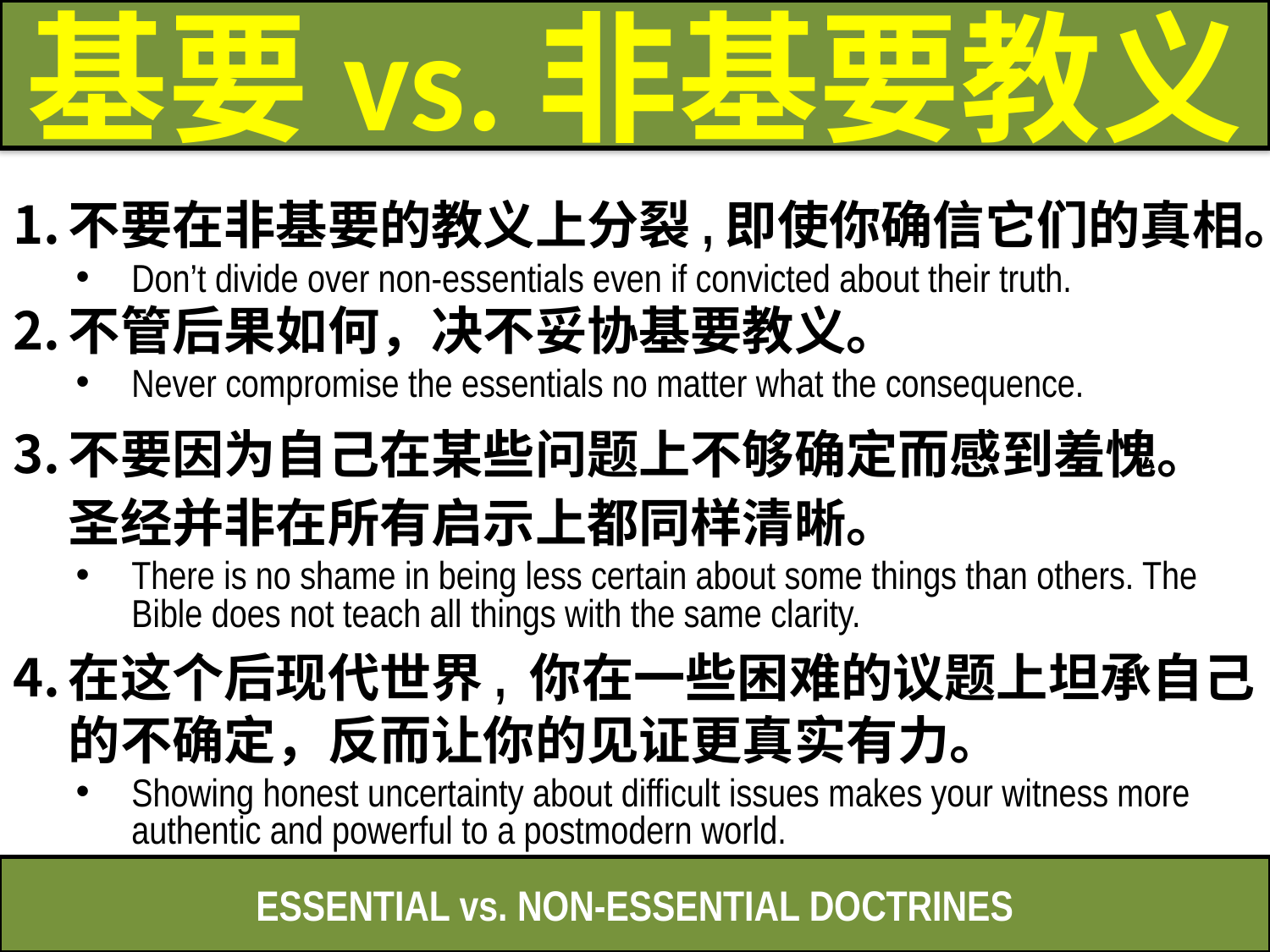

# 基要vs.非基要教义
不要在非基要的教义上分裂,即使你确信它们的真相。
Don’t divide over non-essentials even if convicted about their truth.
不管后果如何，决不妥协基要教义。
Never compromise the essentials no matter what the consequence.
不要因为自己在某些问题上不够确定而感到羞愧。圣经并非在所有启示上都同样清晰。
There is no shame in being less certain about some things than others. The Bible does not teach all things with the same clarity.
在这个后现代世界, 你在一些困难的议题上坦承自己的不确定，反而让你的见证更真实有力。
Showing honest uncertainty about difficult issues makes your witness more authentic and powerful to a postmodern world.
ESSENTIAL vs. NON-ESSENTIAL DOCTRINES